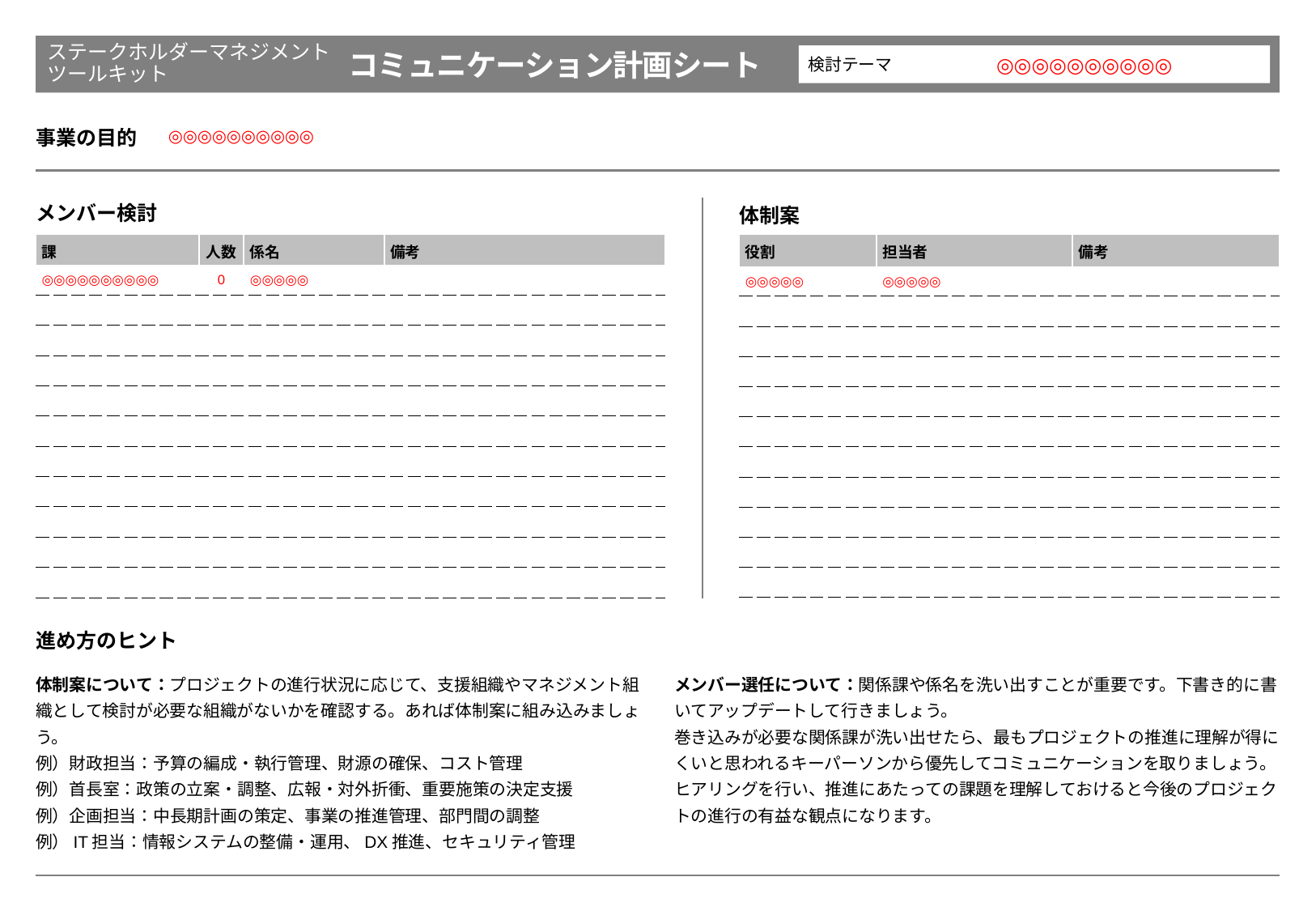

◎◎◎◎◎◎◎◎◎◎
◎◎◎◎◎◎◎◎◎◎
| 役割 | 担当者 | 備考 |
| --- | --- | --- |
| ◎◎◎◎◎ | ◎◎◎◎◎ |  |
|  |  |  |
|  |  |  |
|  |  |  |
|  |  |  |
|  |  |  |
|  |  |  |
|  |  |  |
|  |  |  |
|  |  |  |
|  |  |  |
| 課 | 人数 | 係名 | 備考 |
| --- | --- | --- | --- |
| ◎◎◎◎◎◎◎◎◎◎ | 0 | ◎◎◎◎◎ |  |
|  |  |  |  |
|  |  |  |  |
|  |  |  |  |
|  |  |  |  |
|  |  |  |  |
|  |  |  |  |
|  |  |  |  |
|  |  |  |  |
|  |  |  |  |
|  |  |  |  |